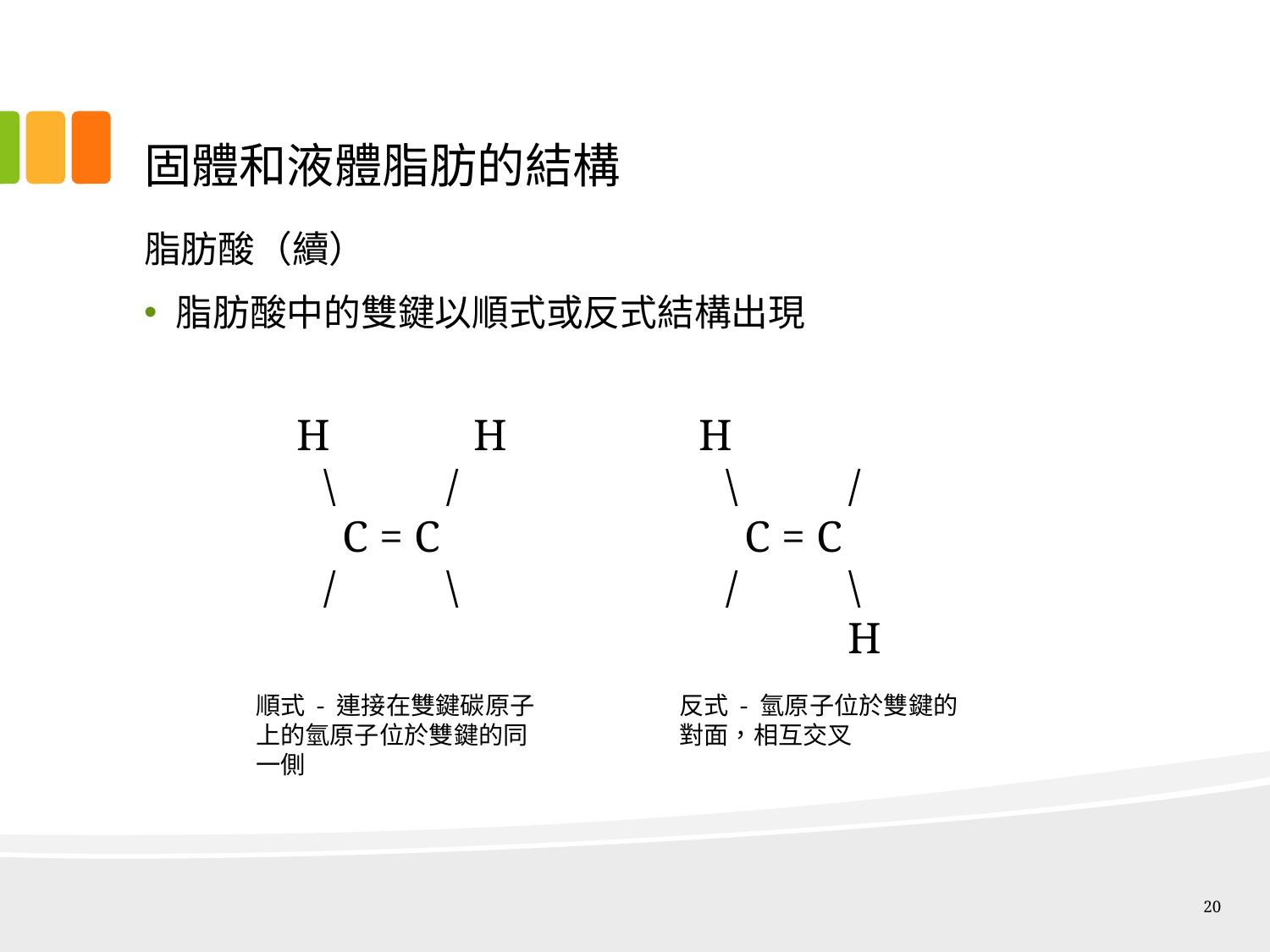

# 固體和液體脂肪的結構
脂肪酸（續）
脂肪酸中的雙鍵以順式或反式結構出現
H             H
\          /
C = C
/          \
H
\          /
C = C
/          \
H

順式 - 連接在雙鍵碳原子上的氫原子位於雙鍵的同一側
反式 - 氫原子位於雙鍵的對面，相互交叉
20